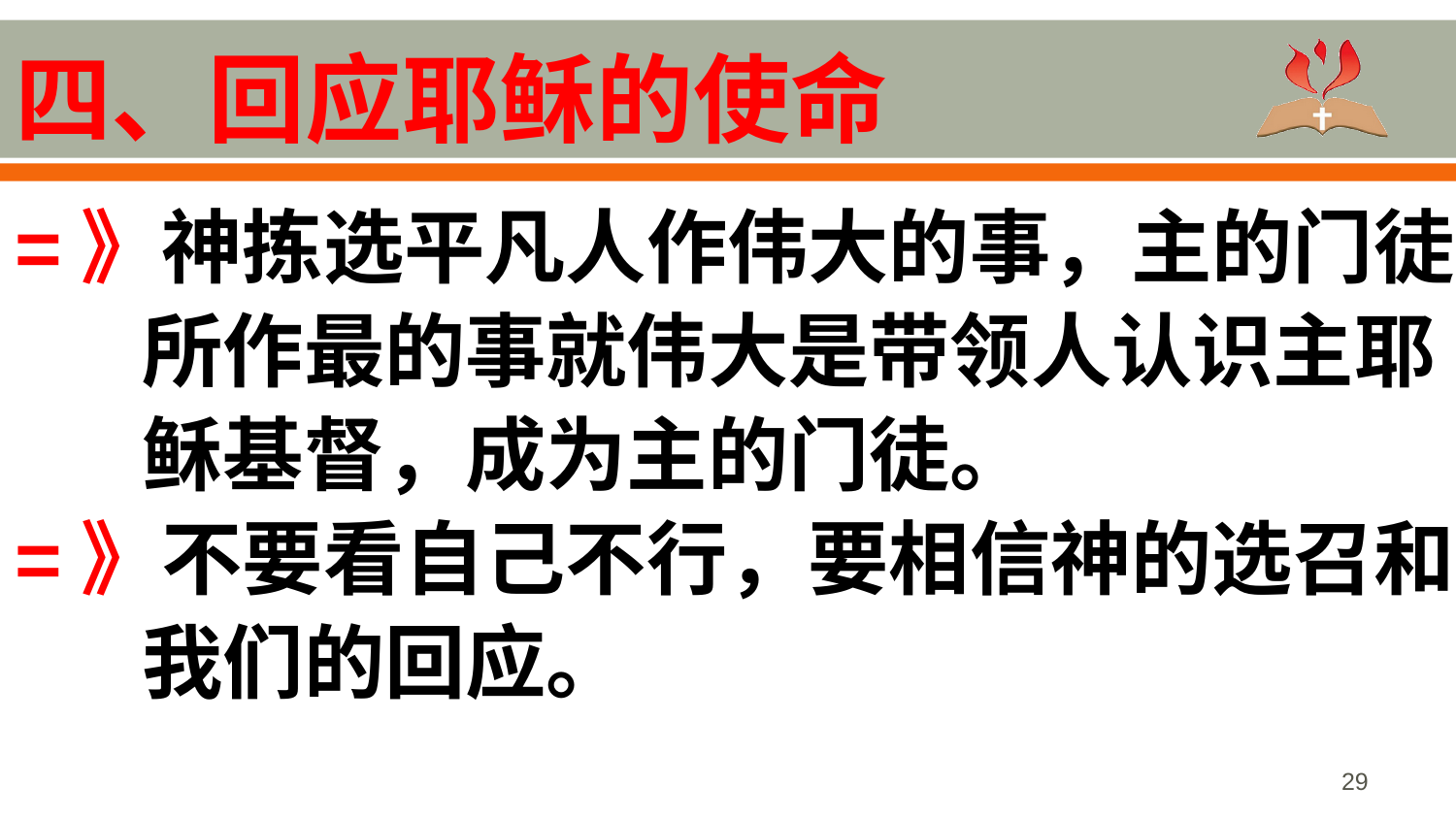

# 四、回应耶稣的使命
=》神拣选平凡人作伟大的事，主的门徒所作最的事就伟大是带领人认识主耶稣基督，成为主的门徒。
=》不要看自己不行，要相信神的选召和我们的回应。

29